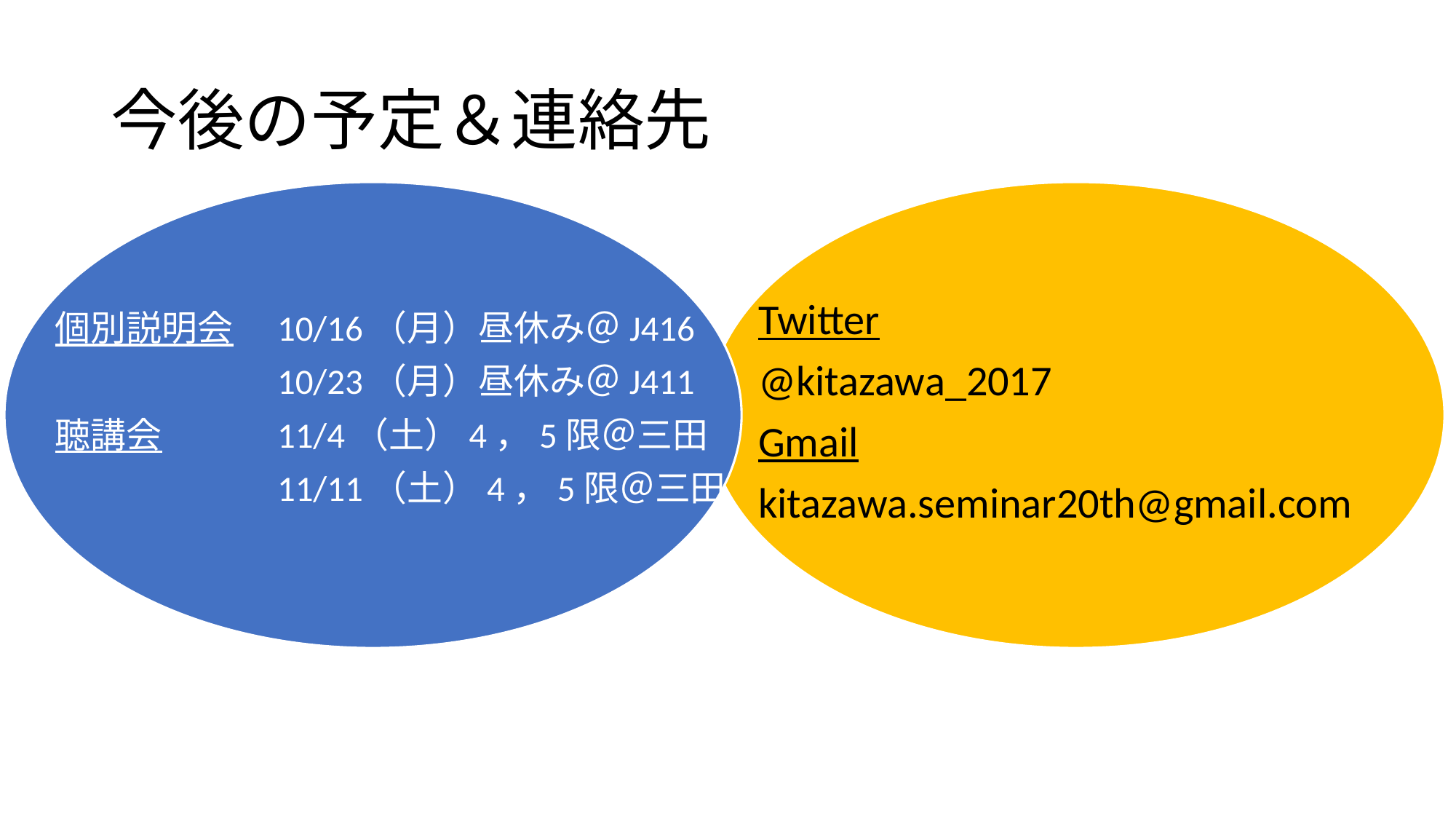

# 今後の予定＆連絡先

Twitter
@kitazawa_2017
Gmail
kitazawa.seminar20th@gmail.com
個別説明会　10/16（月）昼休み＠J416
　　　　　　10/23（月）昼休み＠J411
聴講会　　　11/4（土）4，5限＠三田
　　　　　　11/11（土）4，5限＠三田